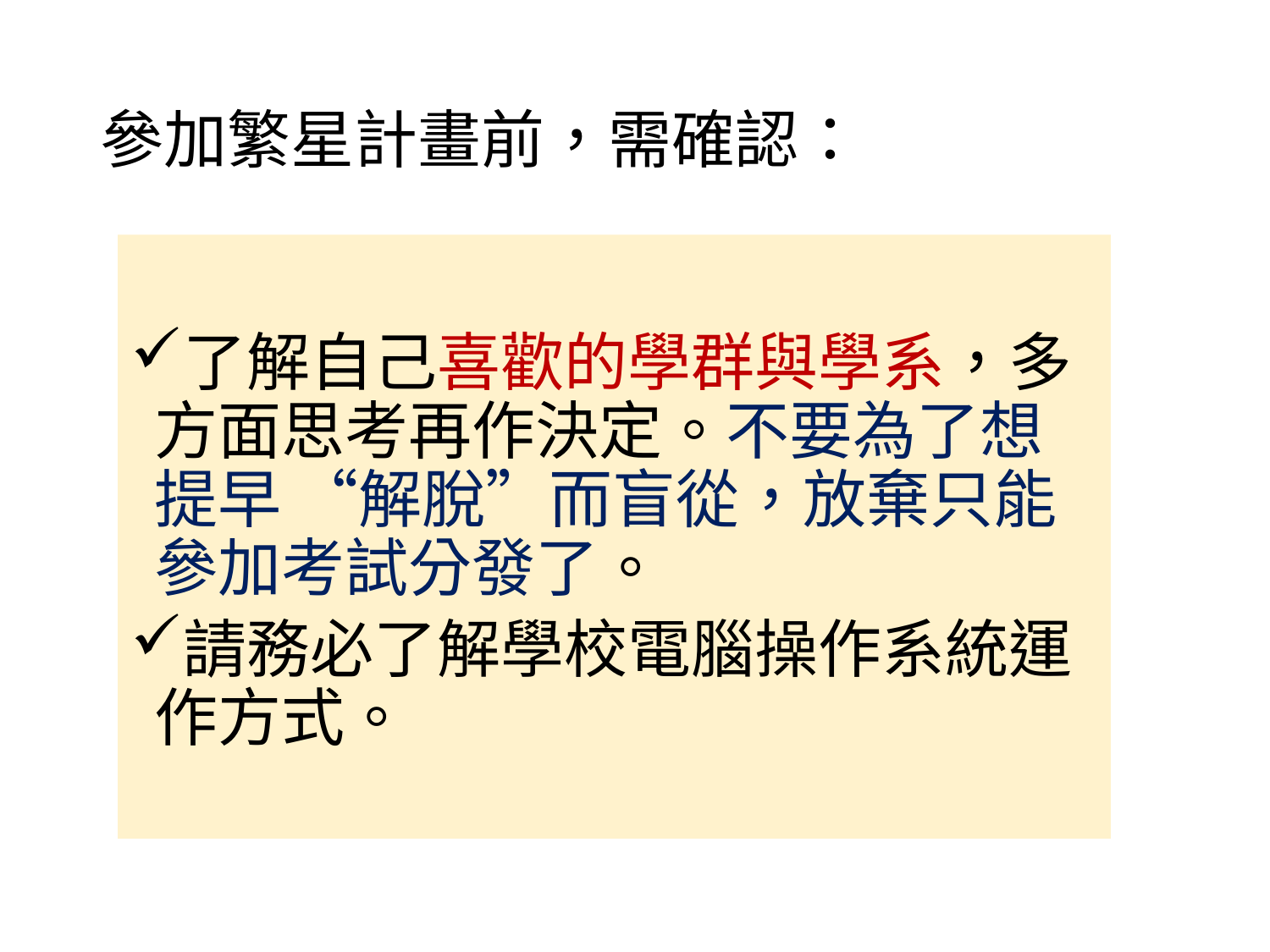

# 參加繁星計畫前，需確認：

了解自己喜歡的學群與學系，多方面思考再作決定。不要為了想提早 “解脫”而盲從，放棄只能參加考試分發了。
請務必了解學校電腦操作系統運作方式。